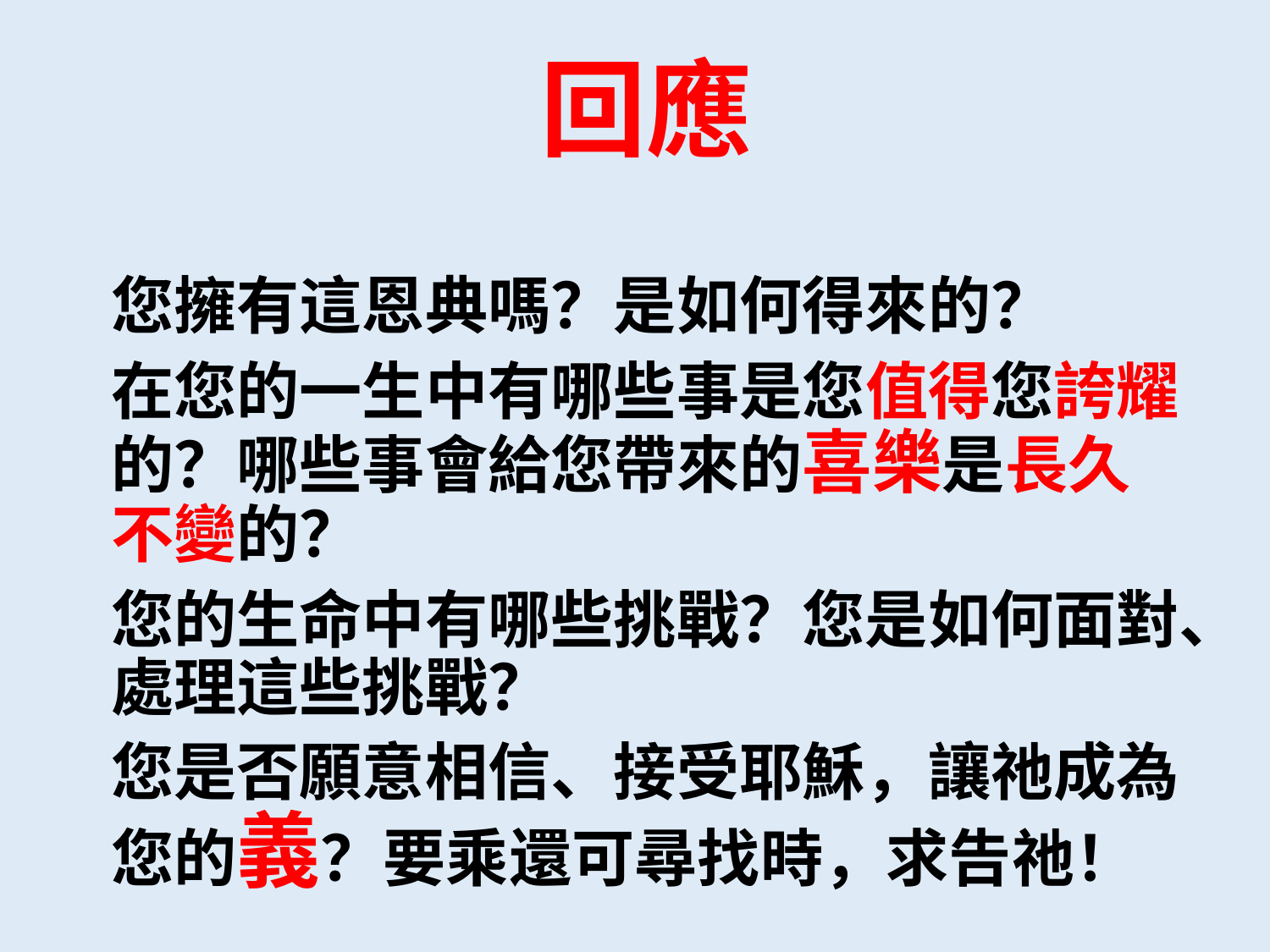

# 回應
您擁有這恩典嗎？是如何得來的？
在您的一生中有哪些事是您值得您誇耀的？哪些事會給您帶來的喜樂是長久不變的？
您的生命中有哪些挑戰？您是如何面對、處理這些挑戰？
您是否願意相信、接受耶穌，讓祂成為您的義？要乘還可尋找時，求告祂！